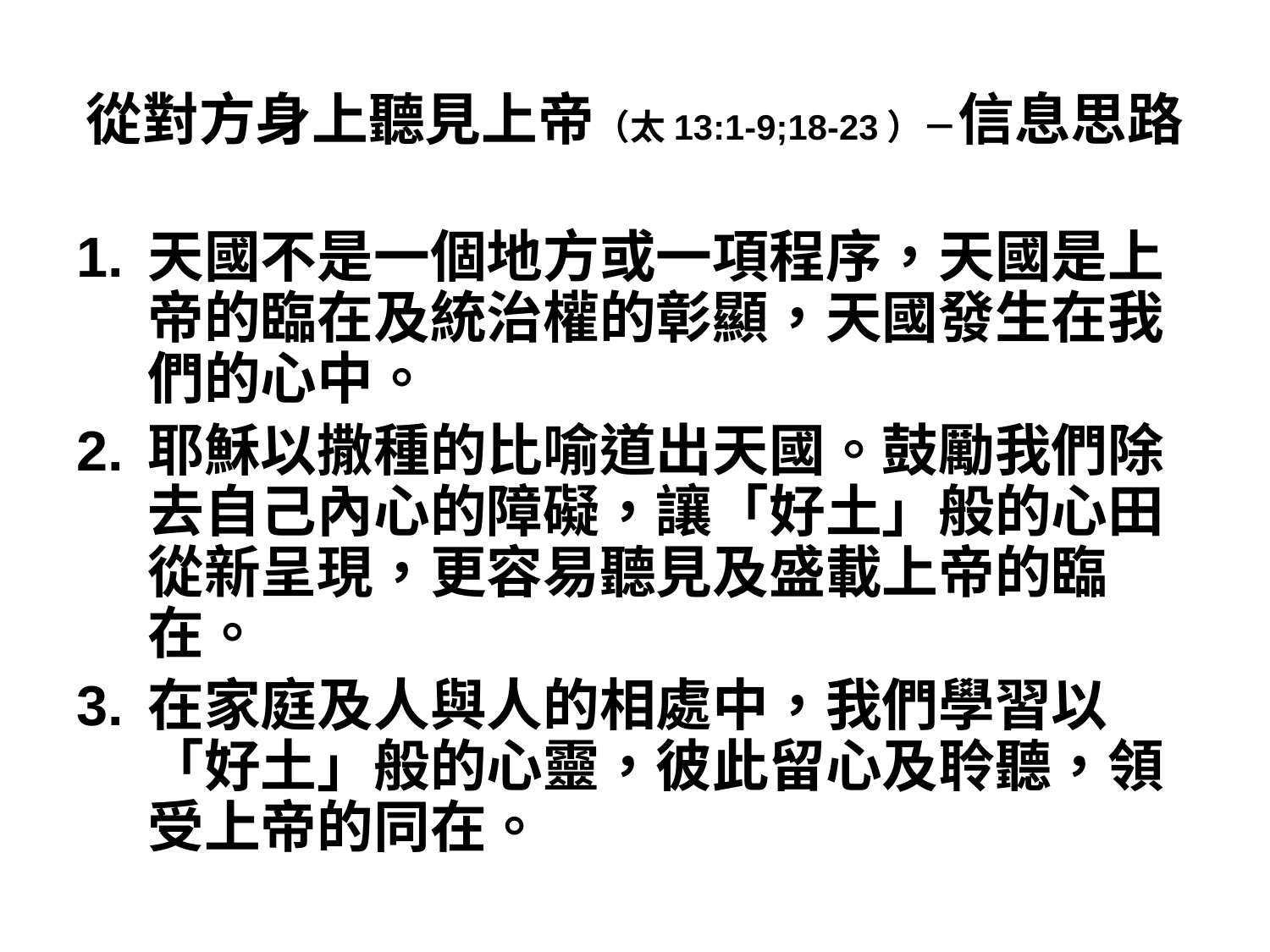

# 從對方身上聽見上帝（太13:1-9;18-23）－信息思路
天國不是一個地方或一項程序，天國是上帝的臨在及統治權的彰顯，天國發生在我們的心中。
耶穌以撒種的比喻道出天國。鼓勵我們除去自己內心的障礙，讓「好土」般的心田從新呈現，更容易聽見及盛載上帝的臨在。
在家庭及人與人的相處中，我們學習以「好土」般的心靈，彼此留心及聆聽，領受上帝的同在。